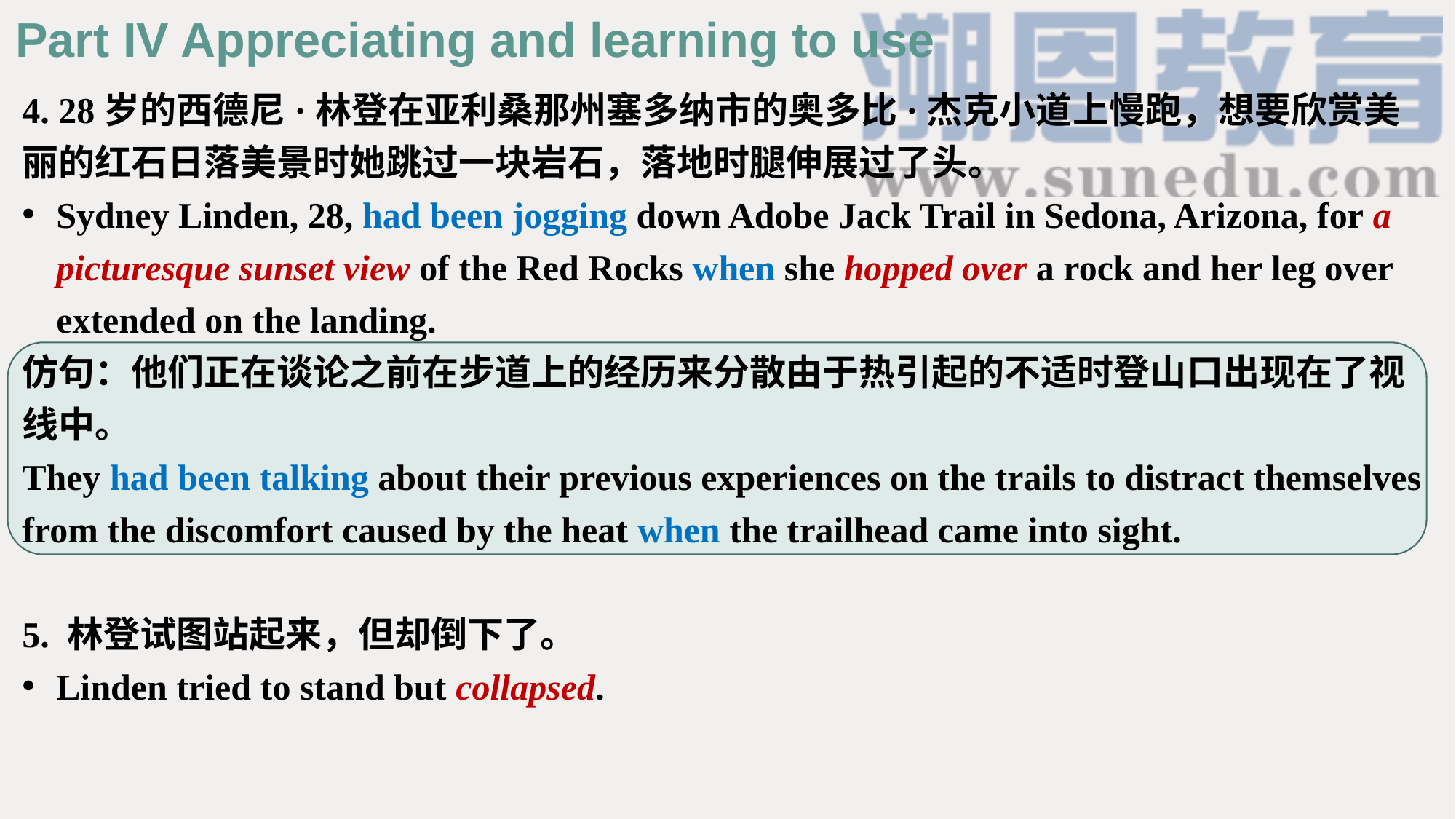

Part IV Appreciating and learning to use
4. 28岁的西德尼·林登在亚利桑那州塞多纳市的奥多比·杰克小道上慢跑，想要欣赏美丽的红石日落美景时她跳过一块岩石，落地时腿伸展过了头。
Sydney Linden, 28, had been jogging down Adobe Jack Trail in Sedona, Arizona, for a picturesque sunset view of the Red Rocks when she hopped over a rock and her leg over extended on the landing.
仿句：他们正在谈论之前在步道上的经历来分散由于热引起的不适时登山口出现在了视线中。
They had been talking about their previous experiences on the trails to distract themselves from the discomfort caused by the heat when the trailhead came into sight.

5. 林登试图站起来，但却倒下了。
Linden tried to stand but collapsed.